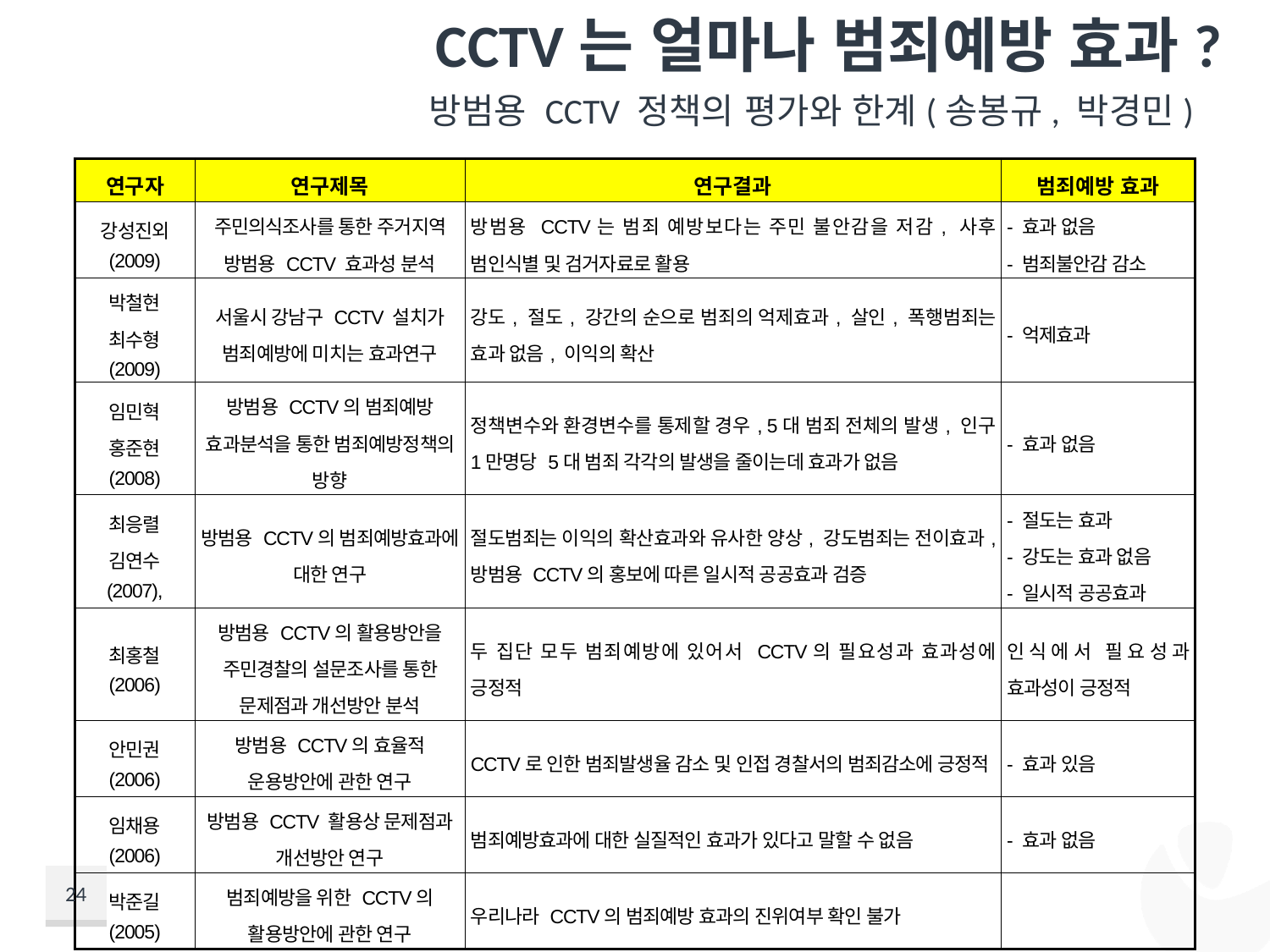

# CCTV는 얼마나 범죄예방 효과?

방범용 CCTV 정책의 평가와 한계(송봉규, 박경민)

| 연구자 | 연구제목 | 연구결과 | 범죄예방 효과 |
| --- | --- | --- | --- |
| 강성진외 (2009) | 주민의식조사를 통한 주거지역 방범용 CCTV 효과성 분석 | 방범용 CCTV는 범죄 예방보다는 주민 불안감을 저감, 사후 범인식별 및 검거자료로 활용 | - 효과 없음 - 범죄불안감 감소 |
| 박철현 최수형 (2009) | 서울시 강남구 CCTV 설치가 범죄예방에 미치는 효과연구 | 강도, 절도, 강간의 순으로 범죄의 억제효과, 살인, 폭행범죄는 효과 없음, 이익의 확산 | - 억제효과 |
| 임민혁 홍준현 (2008) | 방범용 CCTV의 범죄예방 효과분석을 통한 범죄예방정책의 방향 | 정책변수와 환경변수를 통제할 경우, 5대 범죄 전체의 발생, 인구 1만명당 5대 범죄 각각의 발생을 줄이는데 효과가 없음 | - 효과 없음 |
| 최응렬 김연수 (2007), | 방범용 CCTV의 범죄예방효과에 대한 연구 | 절도범죄는 이익의 확산효과와 유사한 양상, 강도범죄는 전이효과, 방범용 CCTV의 홍보에 따른 일시적 공공효과 검증 | - 절도는 효과 - 강도는 효과 없음 - 일시적 공공효과 |
| 최홍철 (2006) | 방범용 CCTV의 활용방안을 주민경찰의 설문조사를 통한 문제점과 개선방안 분석 | 두 집단 모두 범죄예방에 있어서 CCTV의 필요성과 효과성에 긍정적 | 인식에서 필요성과 효과성이 긍정적 |
| 안민권 (2006) | 방범용 CCTV의 효율적 운용방안에 관한 연구 | CCTV로 인한 범죄발생율 감소 및 인접 경찰서의 범죄감소에 긍정적 | - 효과 있음 |
| 임채용 (2006) | 방범용 CCTV 활용상 문제점과 개선방안 연구 | 범죄예방효과에 대한 실질적인 효과가 있다고 말할 수 없음 | - 효과 없음 |
| 박준길 (2005) | 범죄예방을 위한 CCTV의 활용방안에 관한 연구 | 우리나라 CCTV의 범죄예방 효과의 진위여부 확인 불가 |  |

24